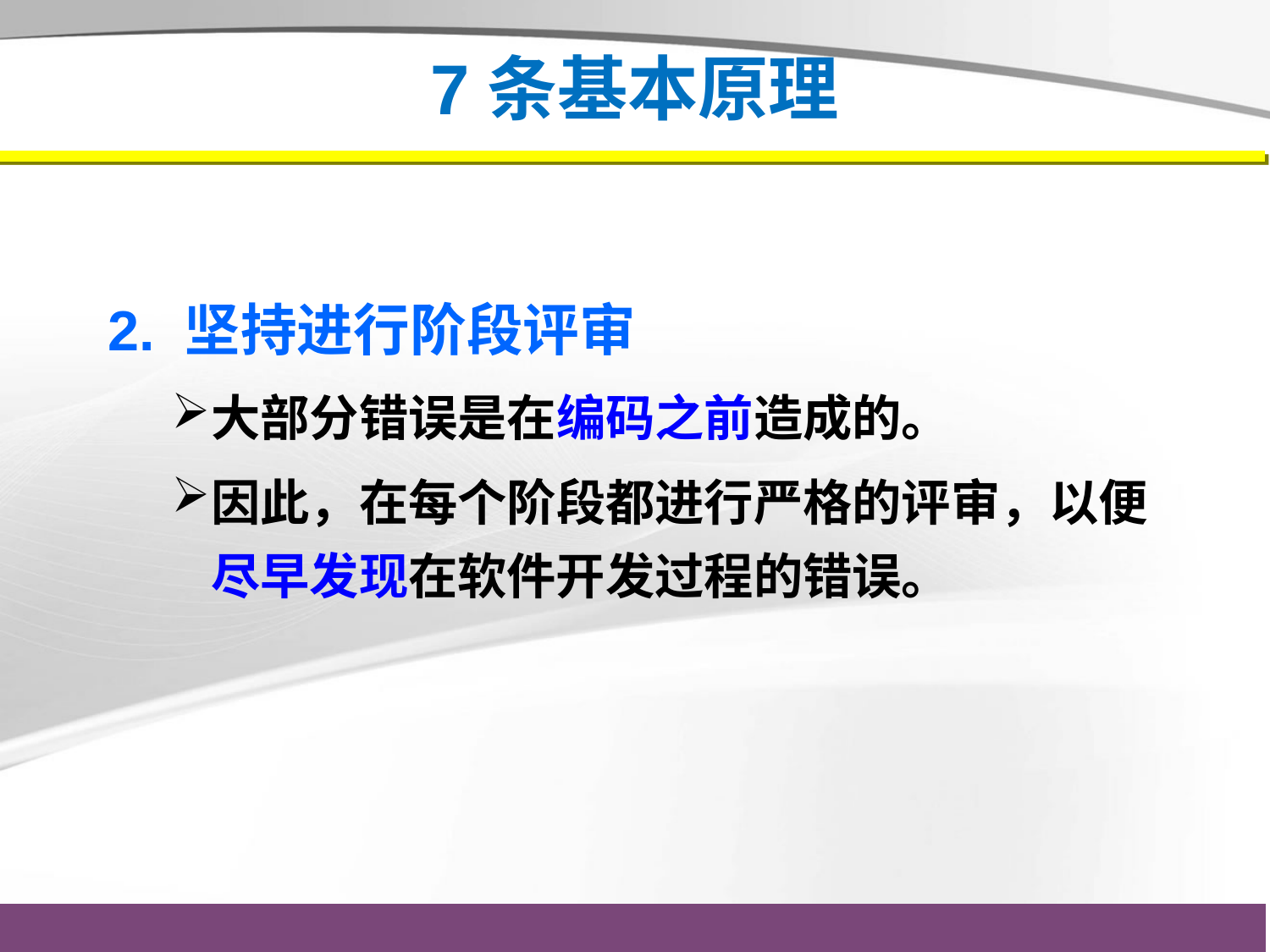

# 7条基本原理
2. 坚持进行阶段评审
大部分错误是在编码之前造成的。
因此，在每个阶段都进行严格的评审，以便尽早发现在软件开发过程的错误。